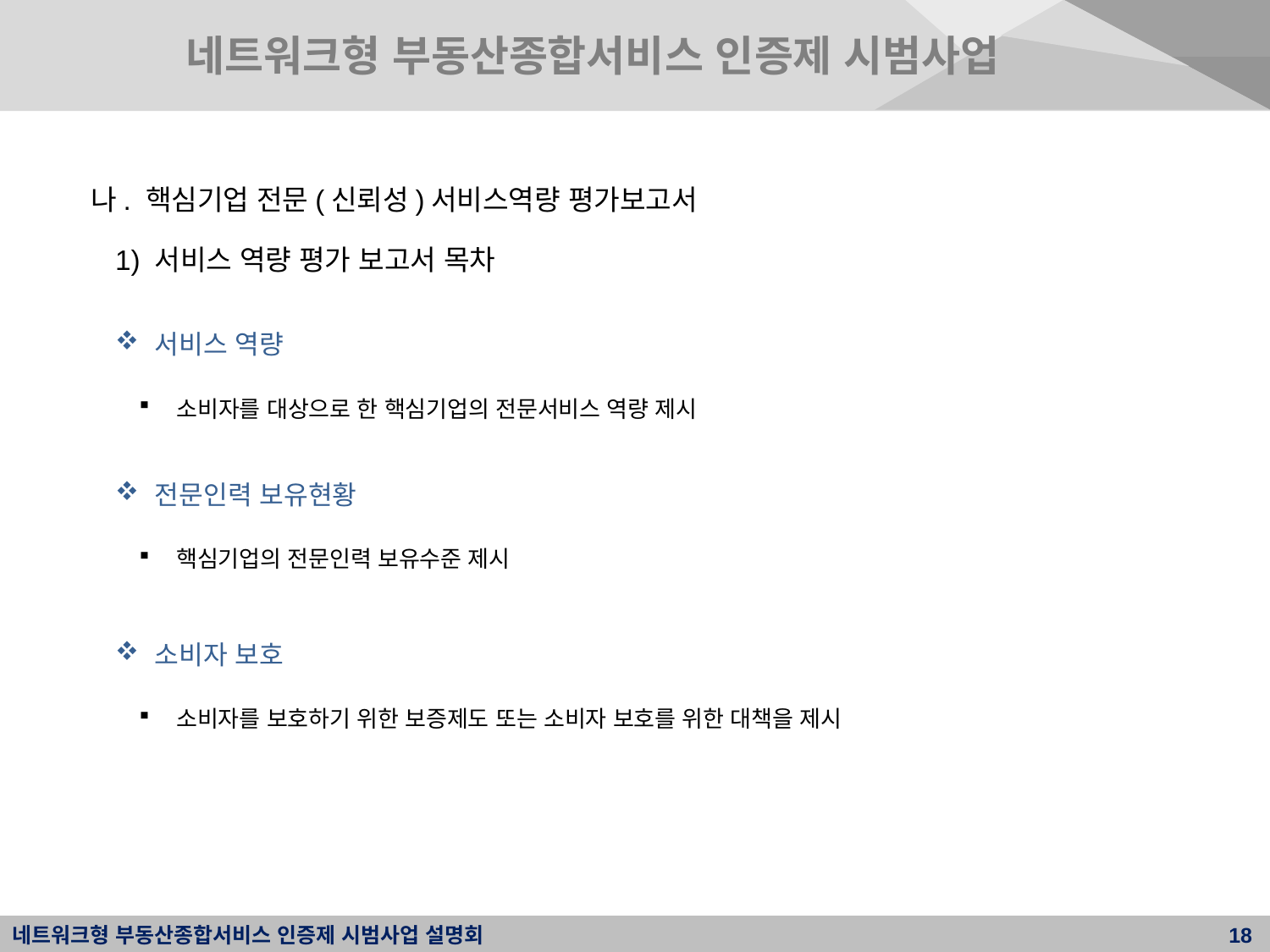

네트워크형 부동산종합서비스 인증제 시범사업
나. 핵심기업 전문(신뢰성)서비스역량 평가보고서
1) 서비스 역량 평가 보고서 목차
서비스 역량
소비자를 대상으로 한 핵심기업의 전문서비스 역량 제시
전문인력 보유현황
핵심기업의 전문인력 보유수준 제시
소비자 보호
소비자를 보호하기 위한 보증제도 또는 소비자 보호를 위한 대책을 제시
18